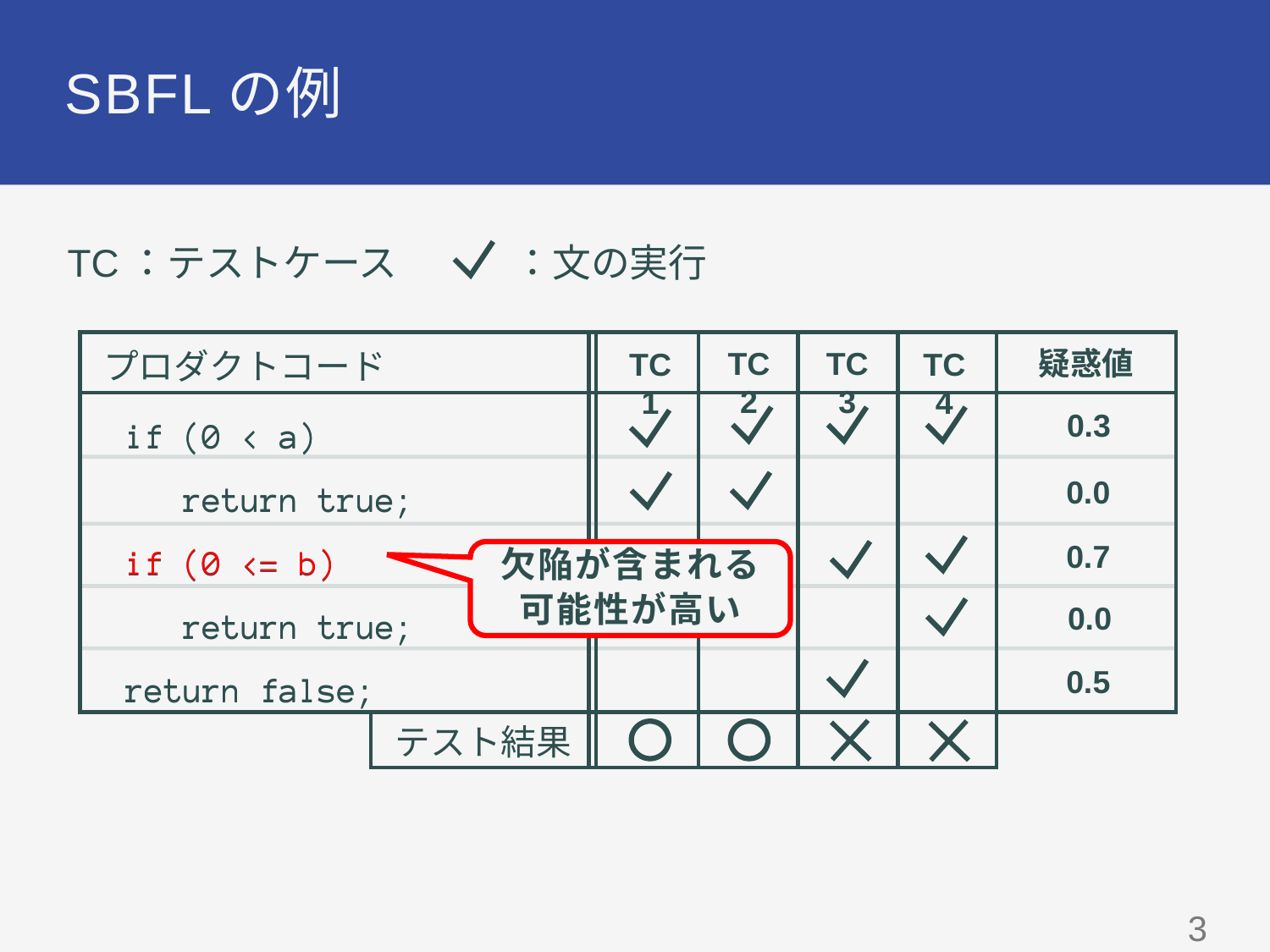

# SBFLの例
TC：テストケース　　　：文の実行

疑惑値
プロダクトコード
TC2
TC3
TC1
TC4
    if (0 < a)
       return true;
    if (0 <= b)
       return true;
    return false;
    if (0 < a)
       return true;
    if (0 <= b)
       return true;
    return false;
0.3

0.0

0.7

欠陥が含まれる
可能性が高い
0.0

0.5

テスト結果

3